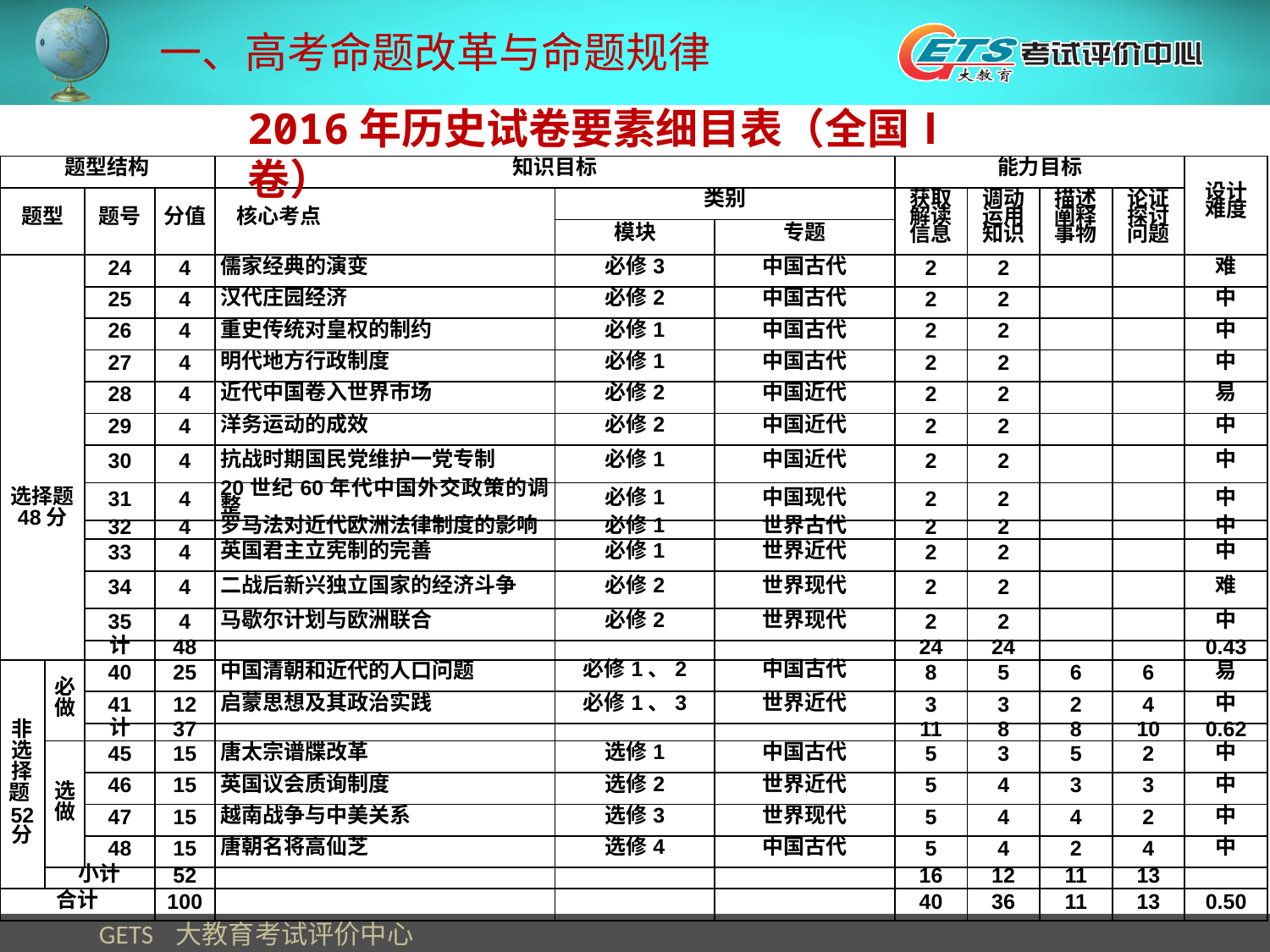

一、高考命题改革与命题规律
2016年历史试卷要素细目表（全国Ⅰ卷）
| 题型结构 |  |  |  | 知识目标 |  |  | 能力目标 |  |  |  | 设计 难度 |
| --- | --- | --- | --- | --- | --- | --- | --- | --- | --- | --- | --- |
| 题型 |  | 题号 | 分值 | 核心考点 | 类别 |  | 获取解读 信息 | 调动 运用 知识 | 描述阐释 事物 | 论证探讨 问题 |  |
|  |  |  |  |  | 模块 | 专题 |  |  |  |  |  |
| 选择题 48分 |  | 24 | 4 | 儒家经典的演变 | 必修3 | 中国古代 | 2 | 2 |  |  | 难 |
|  |  | 25 | 4 | 汉代庄园经济 | 必修2 | 中国古代 | 2 | 2 |  |  | 中 |
|  |  | 26 | 4 | 重史传统对皇权的制约 | 必修1 | 中国古代 | 2 | 2 |  |  | 中 |
|  |  | 27 | 4 | 明代地方行政制度 | 必修1 | 中国古代 | 2 | 2 |  |  | 中 |
|  |  | 28 | 4 | 近代中国卷入世界市场 | 必修2 | 中国近代 | 2 | 2 |  |  | 易 |
|  |  | 29 | 4 | 洋务运动的成效 | 必修2 | 中国近代 | 2 | 2 |  |  | 中 |
|  |  | 30 | 4 | 抗战时期国民党维护一党专制 | 必修1 | 中国近代 | 2 | 2 |  |  | 中 |
|  |  | 31 | 4 | 20世纪60年代中国外交政策的调整 | 必修1 | 中国现代 | 2 | 2 |  |  | 中 |
|  |  | 32 | 4 | 罗马法对近代欧洲法律制度的影响 | 必修1 | 世界古代 | 2 | 2 |  |  | 中 |
|  |  | 33 | 4 | 英国君主立宪制的完善 | 必修1 | 世界近代 | 2 | 2 |  |  | 中 |
|  |  | 34 | 4 | 二战后新兴独立国家的经济斗争 | 必修2 | 世界现代 | 2 | 2 |  |  | 难 |
|  |  | 35 | 4 | 马歇尔计划与欧洲联合 | 必修2 | 世界现代 | 2 | 2 |  |  | 中 |
|  |  | 计 | 48 |  |  |  | 24 | 24 |  |  | 0.43 |
| 非选择题52 分 | 必做 | 40 | 25 | 中国清朝和近代的人口问题 | 必修1、2 | 中国古代 | 8 | 5 | 6 | 6 | 易 |
|  |  | 41 | 12 | 启蒙思想及其政治实践 | 必修1、3 | 世界近代 | 3 | 3 | 2 | 4 | 中 |
|  |  | 计 | 37 |  |  |  | 11 | 8 | 8 | 10 | 0.62 |
|  | 选做 | 45 | 15 | 唐太宗谱牒改革 | 选修1 | 中国古代 | 5 | 3 | 5 | 2 | 中 |
|  |  | 46 | 15 | 英国议会质询制度 | 选修2 | 世界近代 | 5 | 4 | 3 | 3 | 中 |
|  |  | 47 | 15 | 越南战争与中美关系 | 选修3 | 世界现代 | 5 | 4 | 4 | 2 | 中 |
|  |  | 48 | 15 | 唐朝名将高仙芝 | 选修4 | 中国古代 | 5 | 4 | 2 | 4 | 中 |
|  | 小计 |  | 52 |  |  |  | 16 | 12 | 11 | 13 |  |
| 合计 |  |  | 100 |  |  |  | 40 | 36 | 11 | 13 | 0.50 |